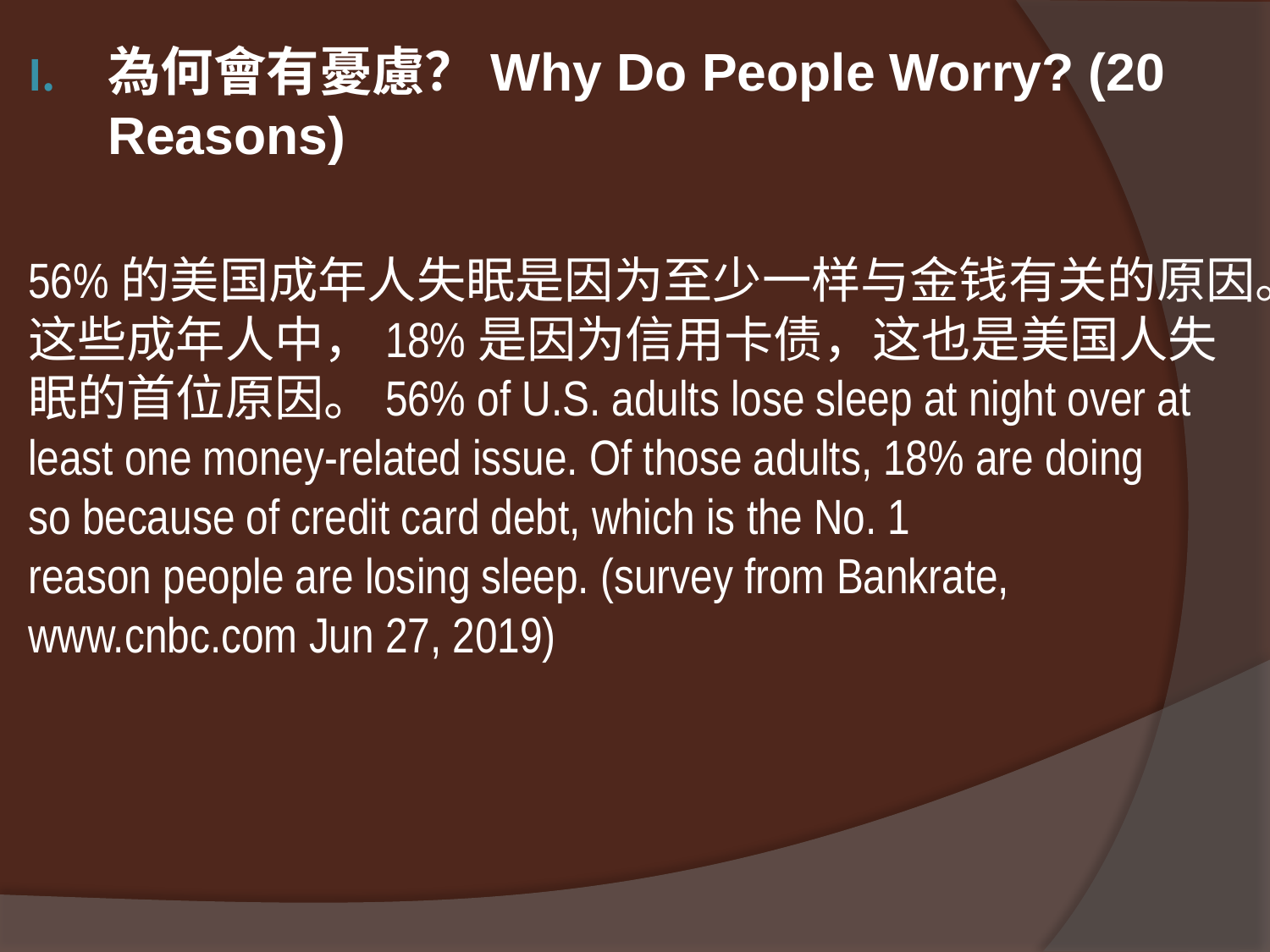

#
為何會有憂慮？Why Do People Worry? (20 Reasons)

56%的美国成年人失眠是因为至少一样与金钱有关的原因。这些成年人中，18%是因为信用卡债，这也是美国人失眠的首位原因。56% of U.S. adults lose sleep at night over at least one money-related issue. Of those adults, 18% are doing so because of credit card debt, which is the No. 1 reason people are losing sleep. (survey from Bankrate, www.cnbc.com Jun 27, 2019)